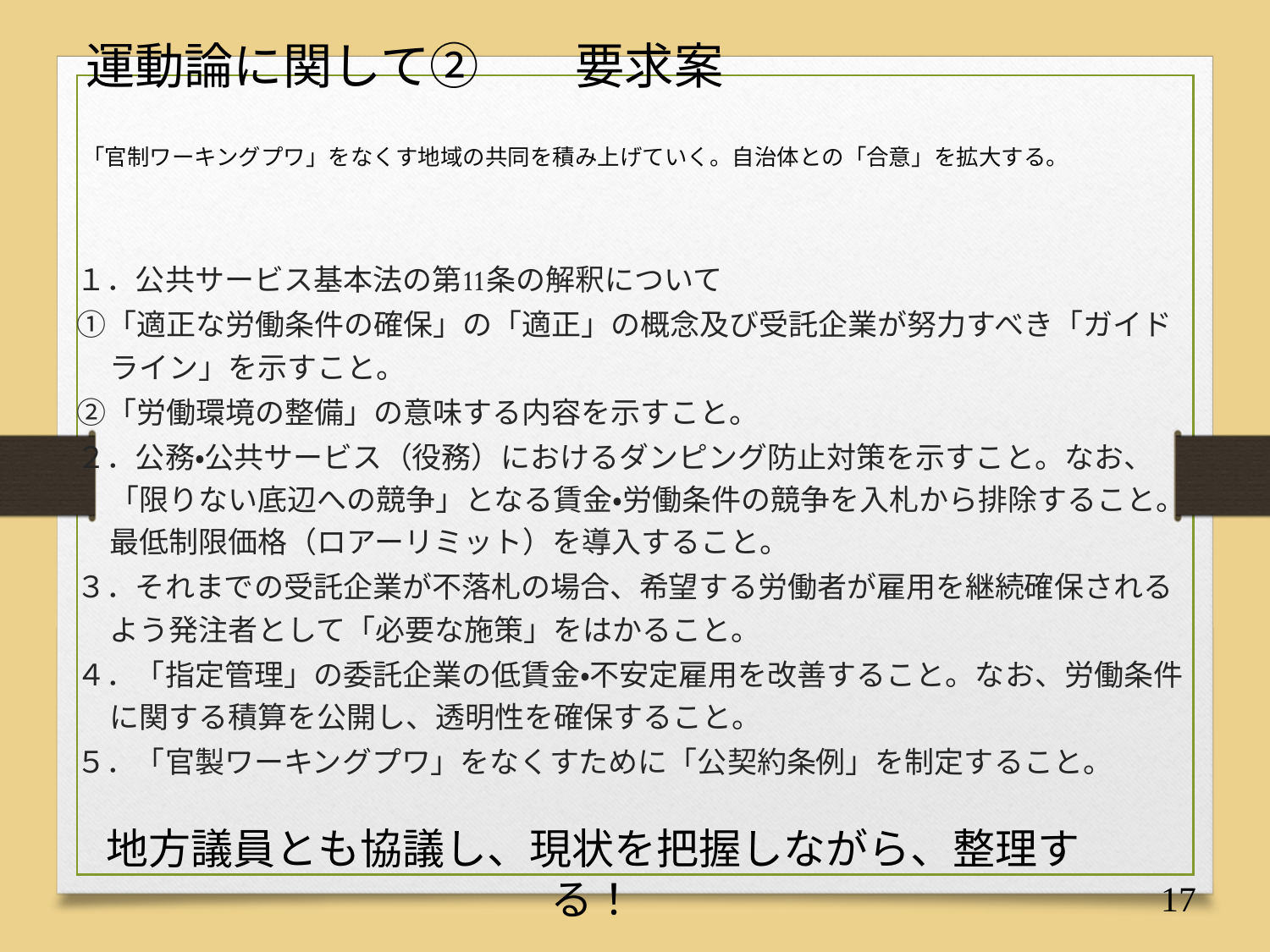

運動論に関して②
要求案
# 「官制ワーキングプワ」をなくす地域の共同を積み上げていく。自治体との「合意」を拡大する。
１．公共サービス基本法の第11条の解釈について
①「適正な労働条件の確保」の「適正」の概念及び受託企業が努力すべき「ガイドライン」を示すこと。
②「労働環境の整備」の意味する内容を示すこと。
２．公務・公共サービス（役務）におけるダンピング防止対策を示すこと。なお、「限りない底辺への競争」となる賃金・労働条件の競争を入札から排除すること。最低制限価格（ロアーリミット）を導入すること。
３．それまでの受託企業が不落札の場合、希望する労働者が雇用を継続確保されるよう発注者として「必要な施策」をはかること。
４．「指定管理」の委託企業の低賃金・不安定雇用を改善すること。なお、労働条件に関する積算を公開し、透明性を確保すること。
５．「官製ワーキングプワ」をなくすために「公契約条例」を制定すること。

地方議員とも協議し、現状を把握しながら、整理する！
17